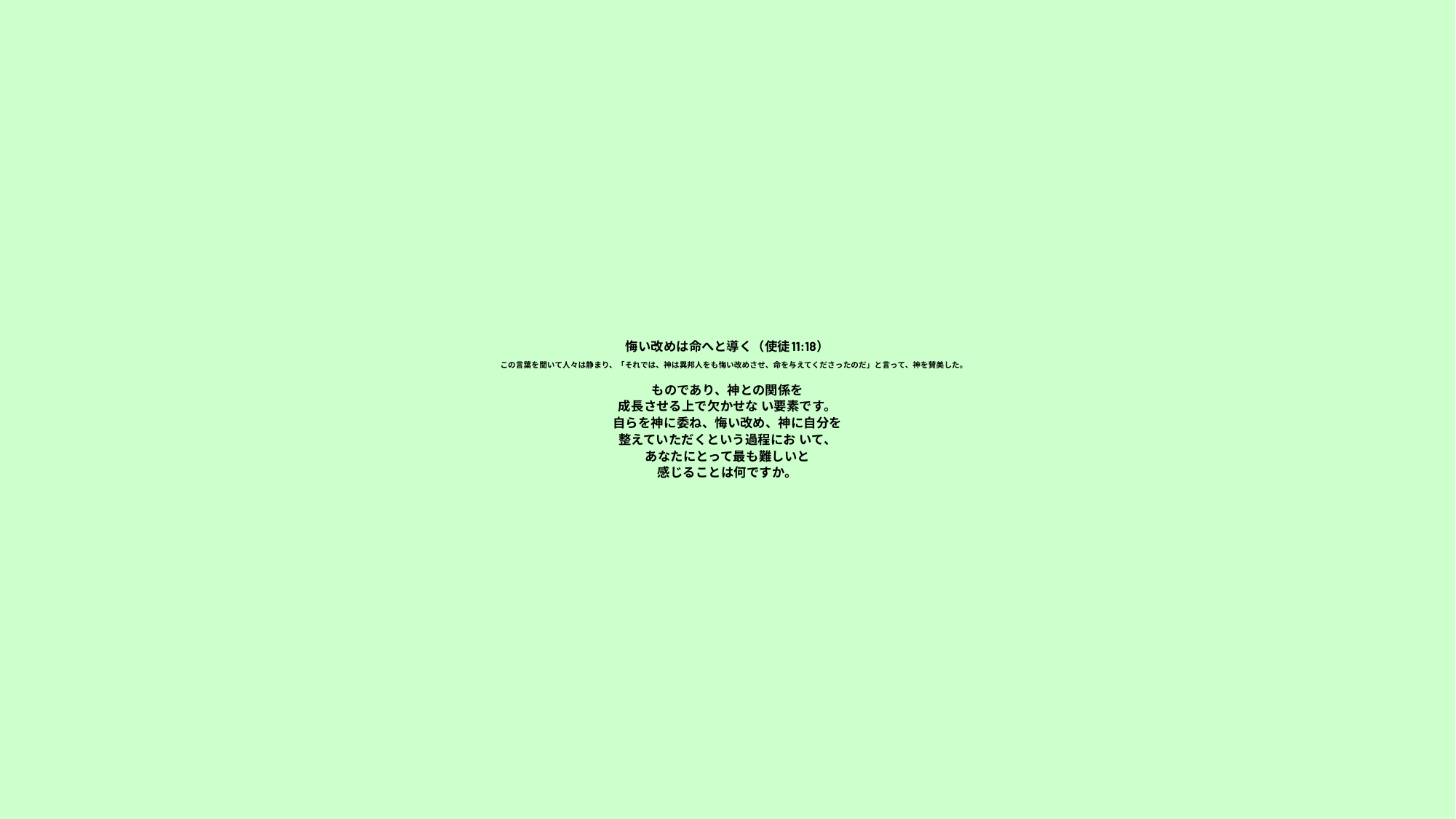

# 悔い改めは命へと導く（使徒11:18） 　この言葉を聞いて人々は静まり、「それでは、神は異邦人をも悔い改めさせ、命を与えてくださったのだ」と言って、神を賛美した。 ものであり、神との関係を 成長させる上で欠かせな い要素です。 自らを神に委ね、悔い改め、神に自分を 整えていただくという過程にお いて、 あなたにとって最も難しいと 感じることは何ですか。